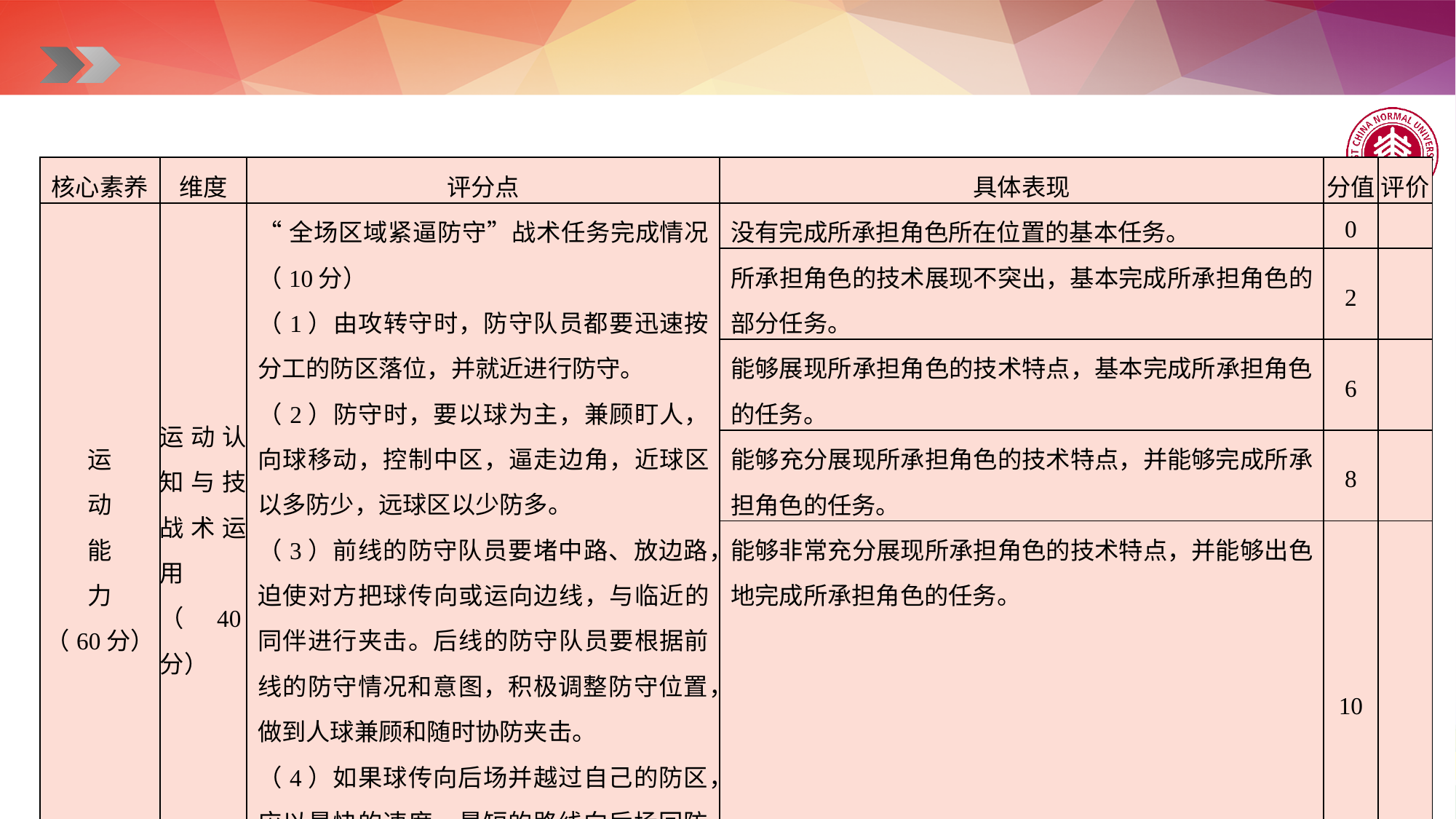

| 核心素养 | 维度 | 评分点 | 具体表现 | 分值 | 评价 |
| --- | --- | --- | --- | --- | --- |
| 运 动 能 力 （60分） | 运动认知与技战术运用 （40分） | “全场区域紧逼防守”战术任务完成情况（10分） （1）由攻转守时，防守队员都要迅速按分工的防区落位，并就近进行防守。 （2）防守时，要以球为主，兼顾盯人，向球移动，控制中区，逼走边角，近球区以多防少，远球区以少防多。 （3）前线的防守队员要堵中路、放边路，迫使对方把球传向或运向边线，与临近的同伴进行夹击。后线的防守队员要根据前线的防守情况和意图，积极调整防守位置，做到人球兼顾和随时协防夹击。 （4）如果球传向后场并越过自己的防区，应以最快的速度、最短的路线向后场回防，准备堵防或抢断球。 | 没有完成所承担角色所在位置的基本任务。 | 0 |  |
|  |  |  | 所承担角色的技术展现不突出，基本完成所承担角色的部分任务。 | 2 |  |
|  |  |  | 能够展现所承担角色的技术特点，基本完成所承担角色的任务。 | 6 |  |
|  |  |  | 能够充分展现所承担角色的技术特点，并能够完成所承担角色的任务。 | 8 |  |
|  |  |  | 能够非常充分展现所承担角色的技术特点，并能够出色地完成所承担角色的任务。 | 10 |  |